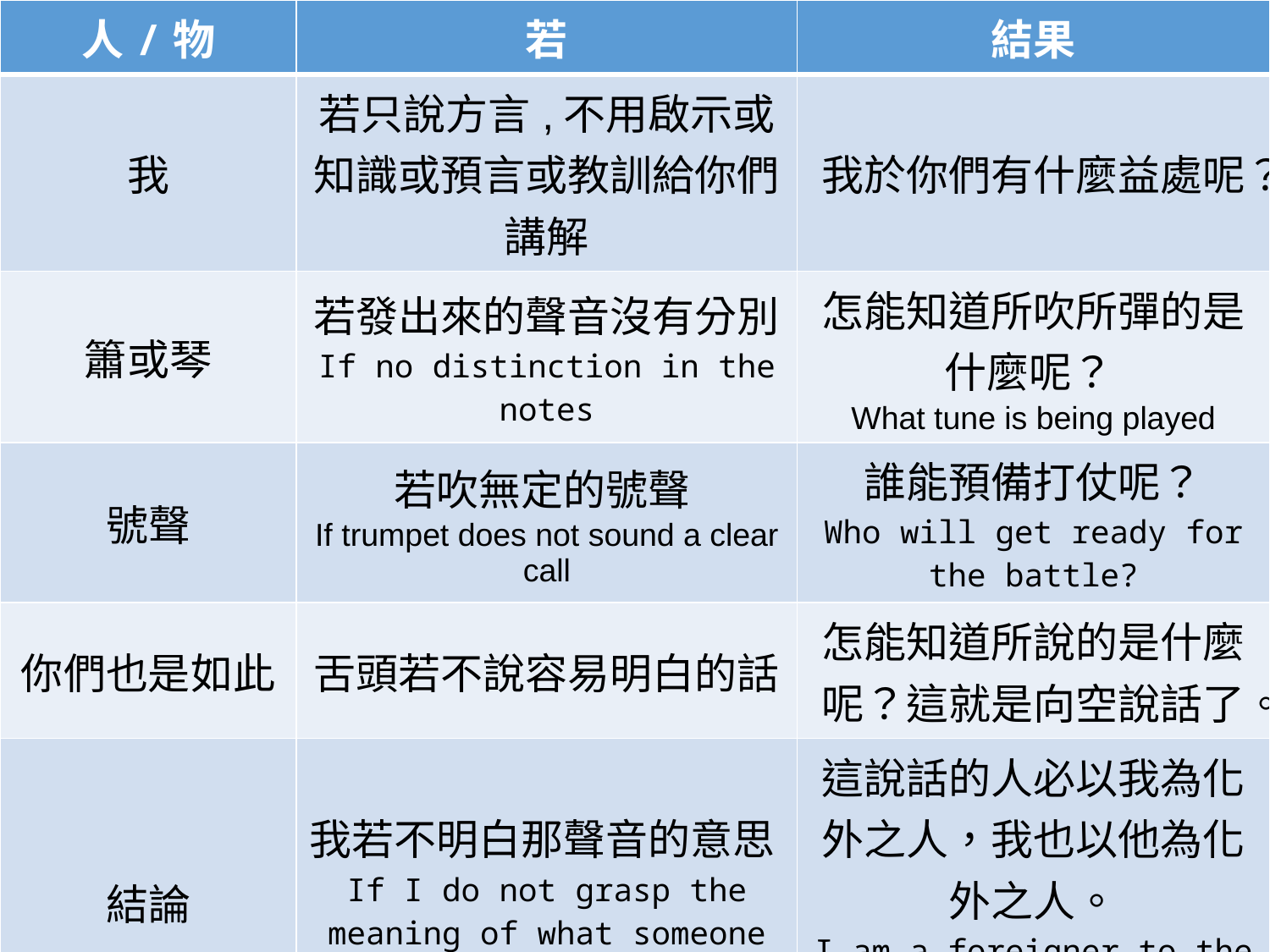

| 人/物 | 若 | 結果 |
| --- | --- | --- |
| 我 | 若只說方言,不用啟示或知識或預言或教訓給你們講解 | 我於你們有什麼益處呢？ |
| 簫或琴 | 若發出來的聲音沒有分別 If no distinction in the notes | 怎能知道所吹所彈的是什麼呢？ What tune is being played |
| 號聲 | 若吹無定的號聲 If trumpet does not sound a clear call | 誰能預備打仗呢？ Who will get ready for the battle? |
| 你們也是如此 | 舌頭若不說容易明白的話 | 怎能知道所說的是什麼呢？這就是向空說話了。 |
| 結論 | 我若不明白那聲音的意思 If I do not grasp the meaning of what someone is saying | 這說話的人必以我為化外之人，我也以他為化外之人。 I am a foreigner to the speaker and he is a foreign to me |
#